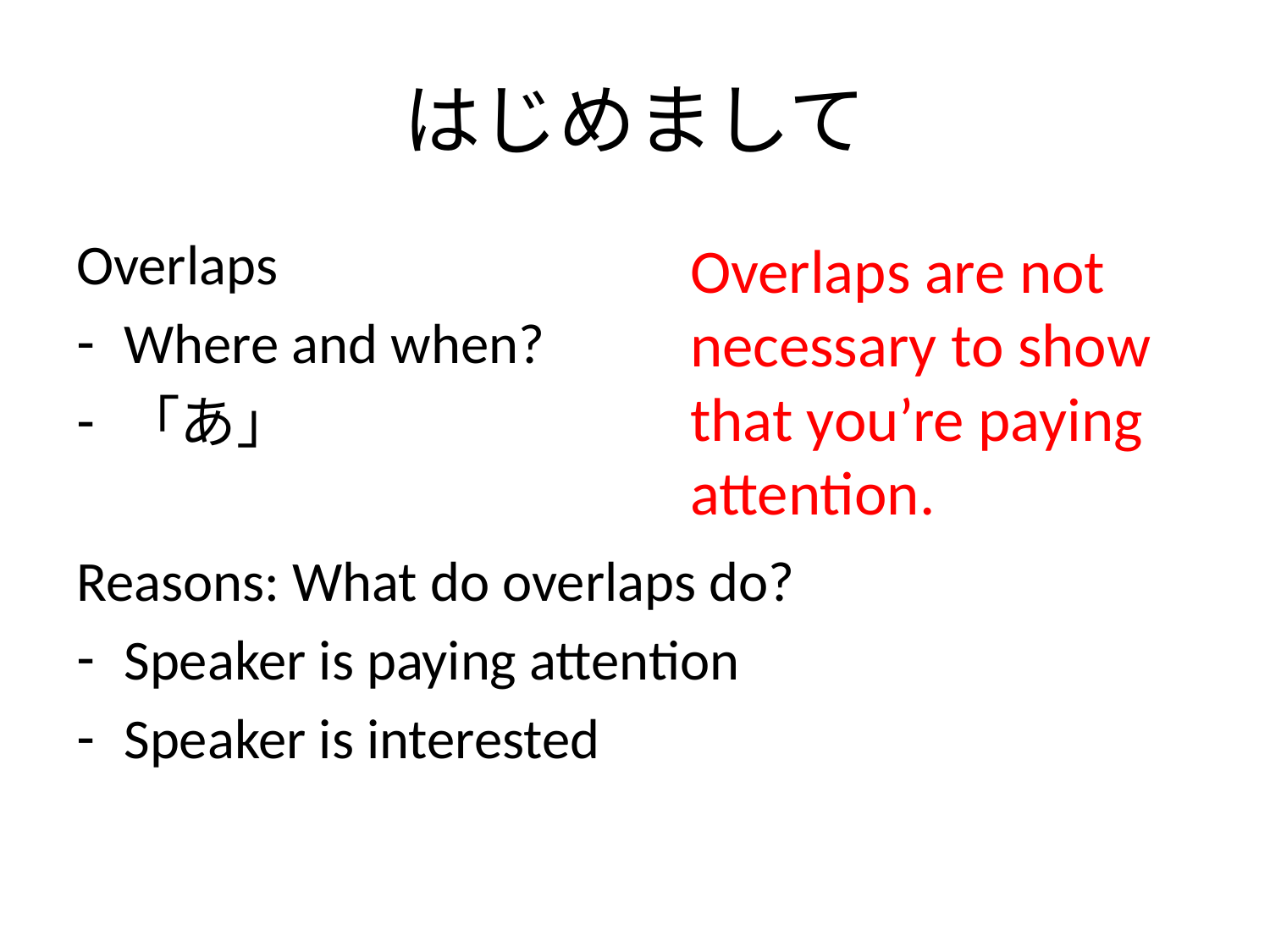

# はじめまして
Overlaps
Where and when?
「あ」

Reasons: What do overlaps do?
Speaker is paying attention
Speaker is interested
Overlaps are not necessary to show that you’re paying attention.